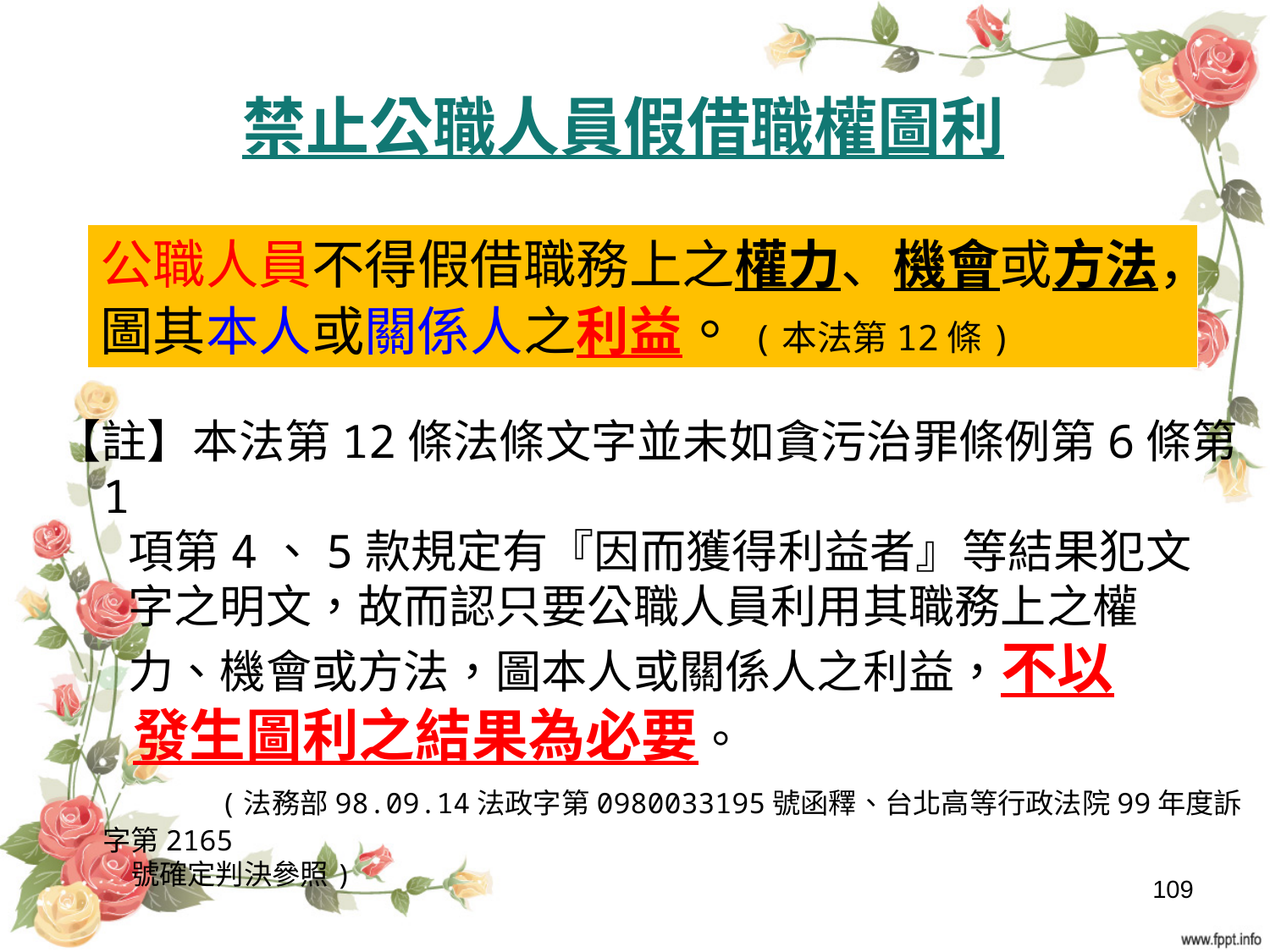

禁止公職人員假借職權圖利

【註】本法第12條法條文字並未如貪污治罪條例第6條第1
      項第4、5款規定有『因而獲得利益者』等結果犯文
      字之明文，故而認只要公職人員利用其職務上之權
      力、機會或方法，圖本人或關係人之利益，不以
     發生圖利之結果為必要。
      (法務部98.09.14法政字第0980033195號函釋、台北高等行政法院99年度訴字第2165
           號確定判決參照)

公職人員不得假借職務上之權力、機會或方法，圖其本人或關係人之利益。(本法第12條)
109